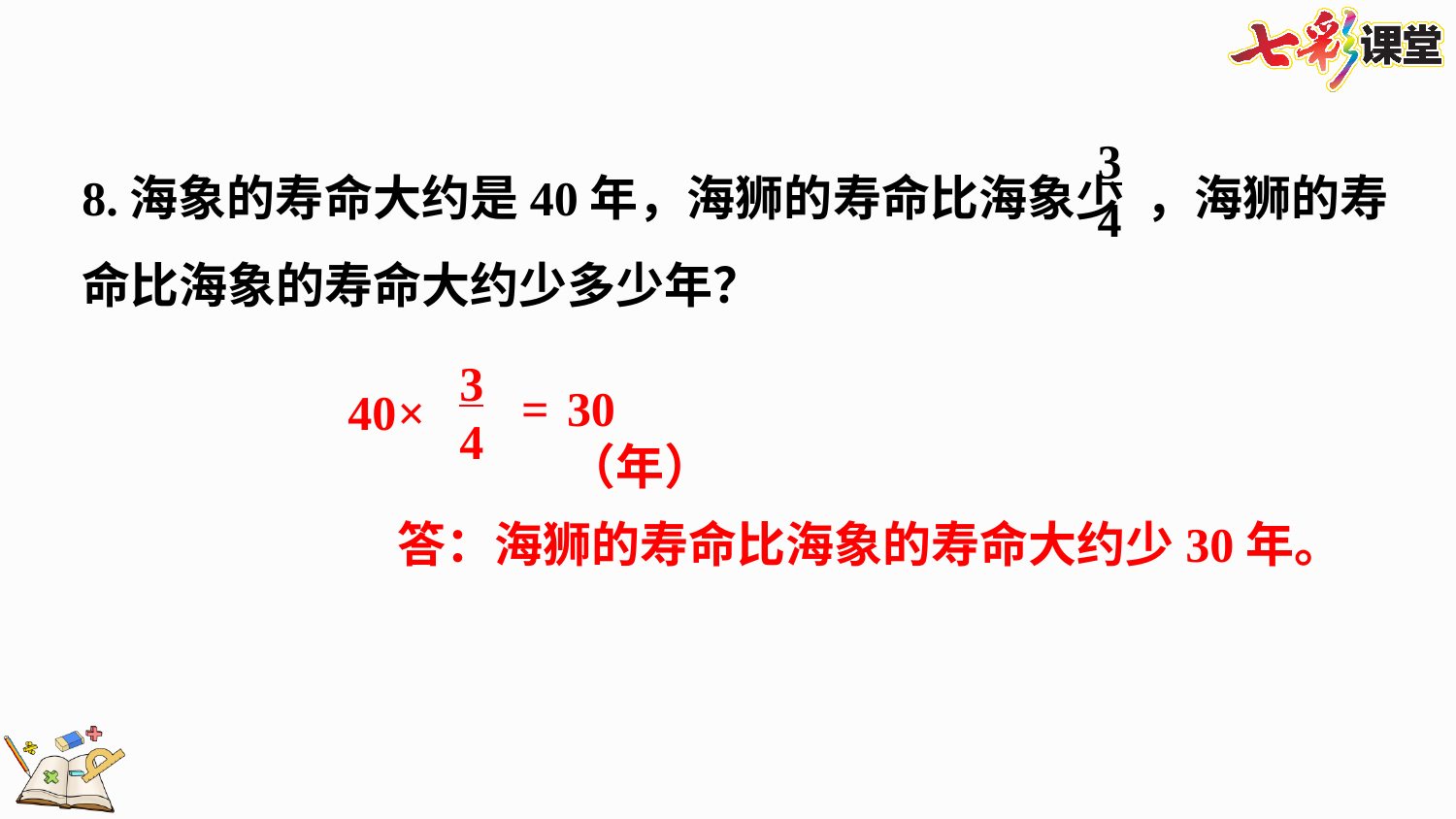

34
8.海象的寿命大约是40年，海狮的寿命比海象少  ，海狮的寿命比海象的寿命大约少多少年？
34
=
30（年）
×
40
答：海狮的寿命比海象的寿命大约少30年。